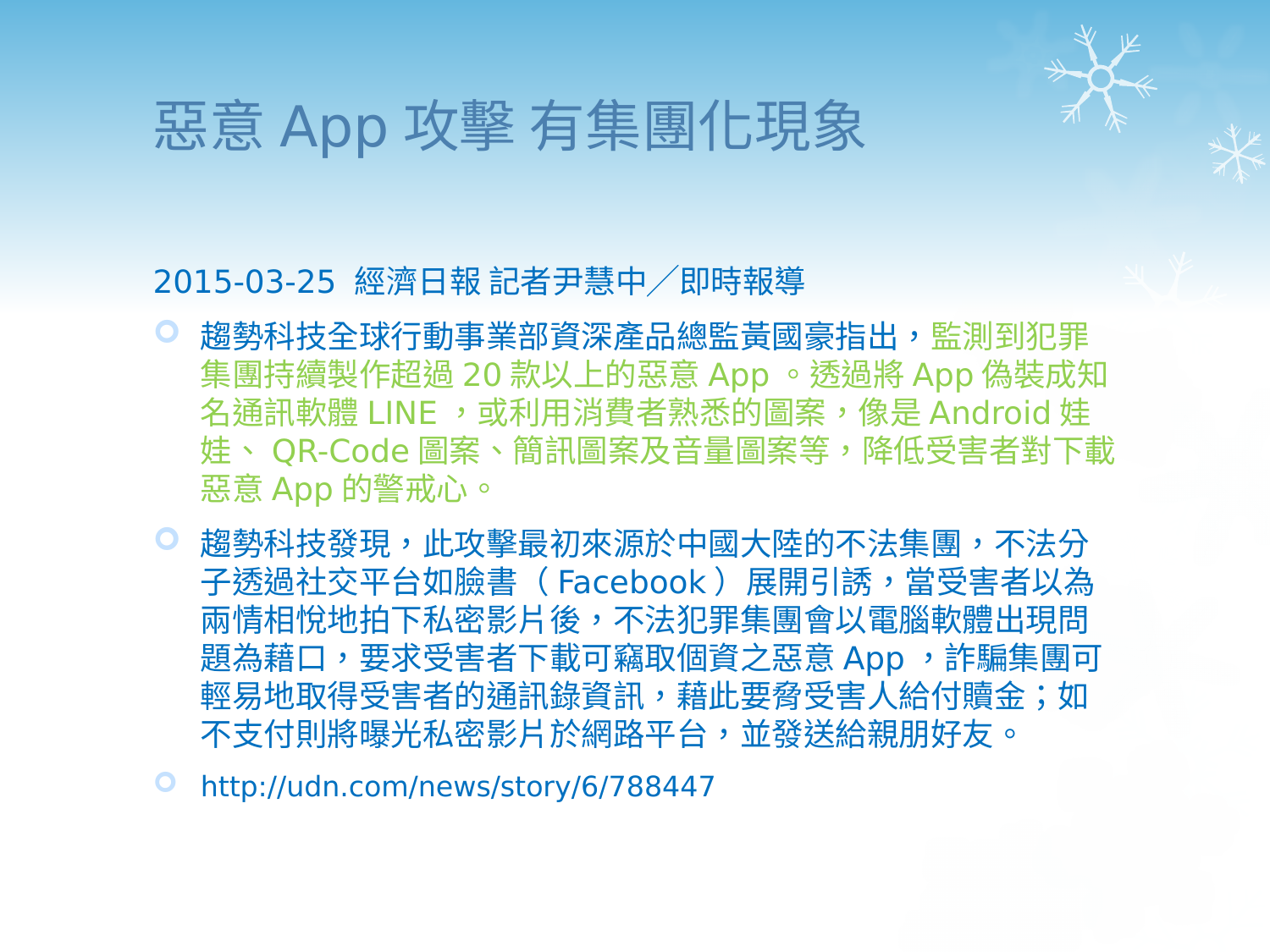

# 惡意App攻擊 有集團化現象
2015-03-25 經濟日報 記者尹慧中╱即時報導
趨勢科技全球行動事業部資深產品總監黃國豪指出，監測到犯罪集團持續製作超過20款以上的惡意App。透過將App偽裝成知名通訊軟體LINE，或利用消費者熟悉的圖案，像是Android娃娃、QR-Code圖案、簡訊圖案及音量圖案等，降低受害者對下載惡意App的警戒心。
趨勢科技發現，此攻擊最初來源於中國大陸的不法集團，不法分子透過社交平台如臉書（Facebook）展開引誘，當受害者以為兩情相悅地拍下私密影片後，不法犯罪集團會以電腦軟體出現問題為藉口，要求受害者下載可竊取個資之惡意App，詐騙集團可輕易地取得受害者的通訊錄資訊，藉此要脅受害人給付贖金；如不支付則將曝光私密影片於網路平台，並發送給親朋好友。
http://udn.com/news/story/6/788447